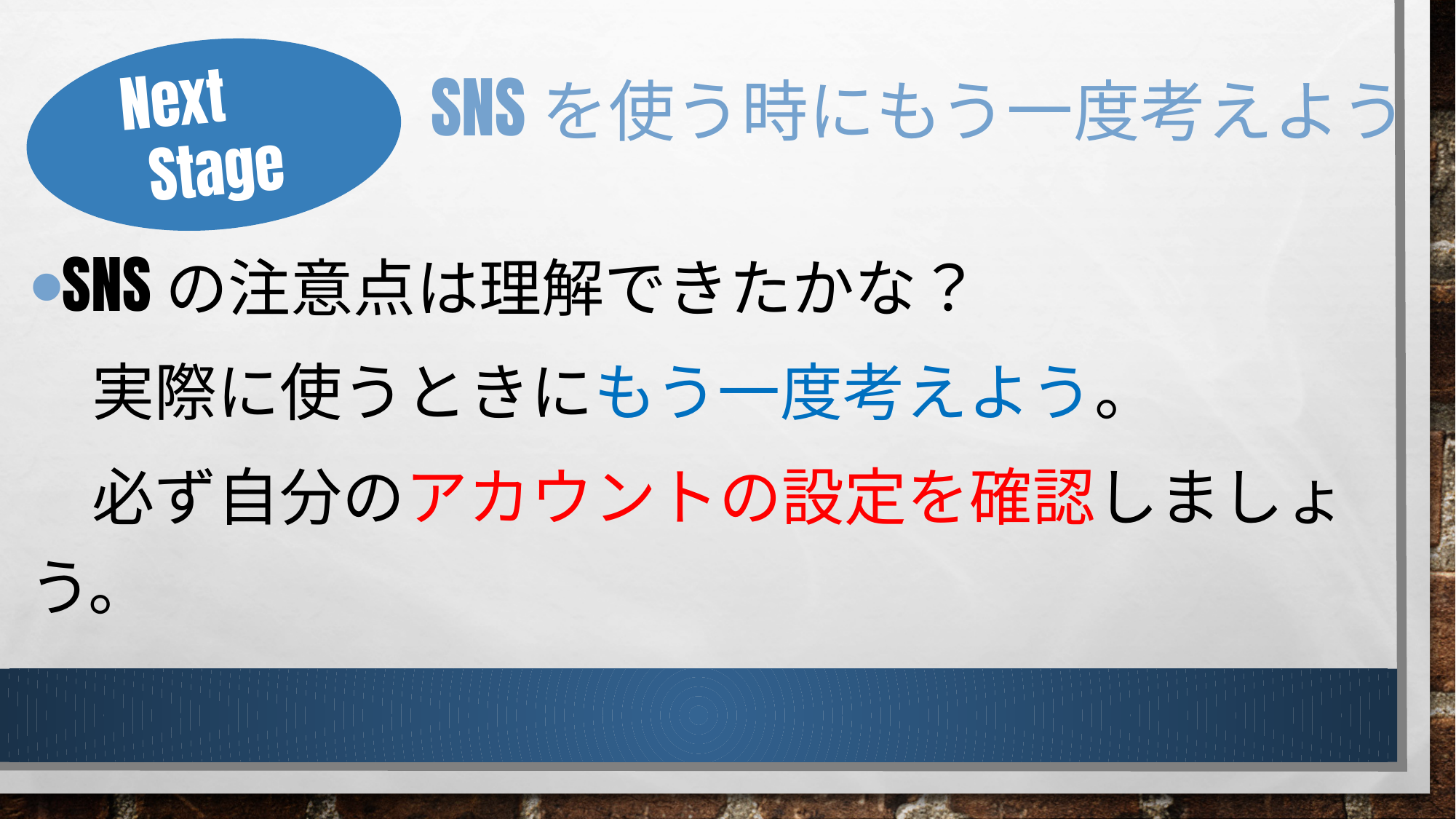

Next
Stage
SNSを使う時にもう一度考えよう
SNSの注意点は理解できたかな？
　実際に使うときにもう一度考えよう。
　必ず自分のアカウントの設定を確認しましょう。